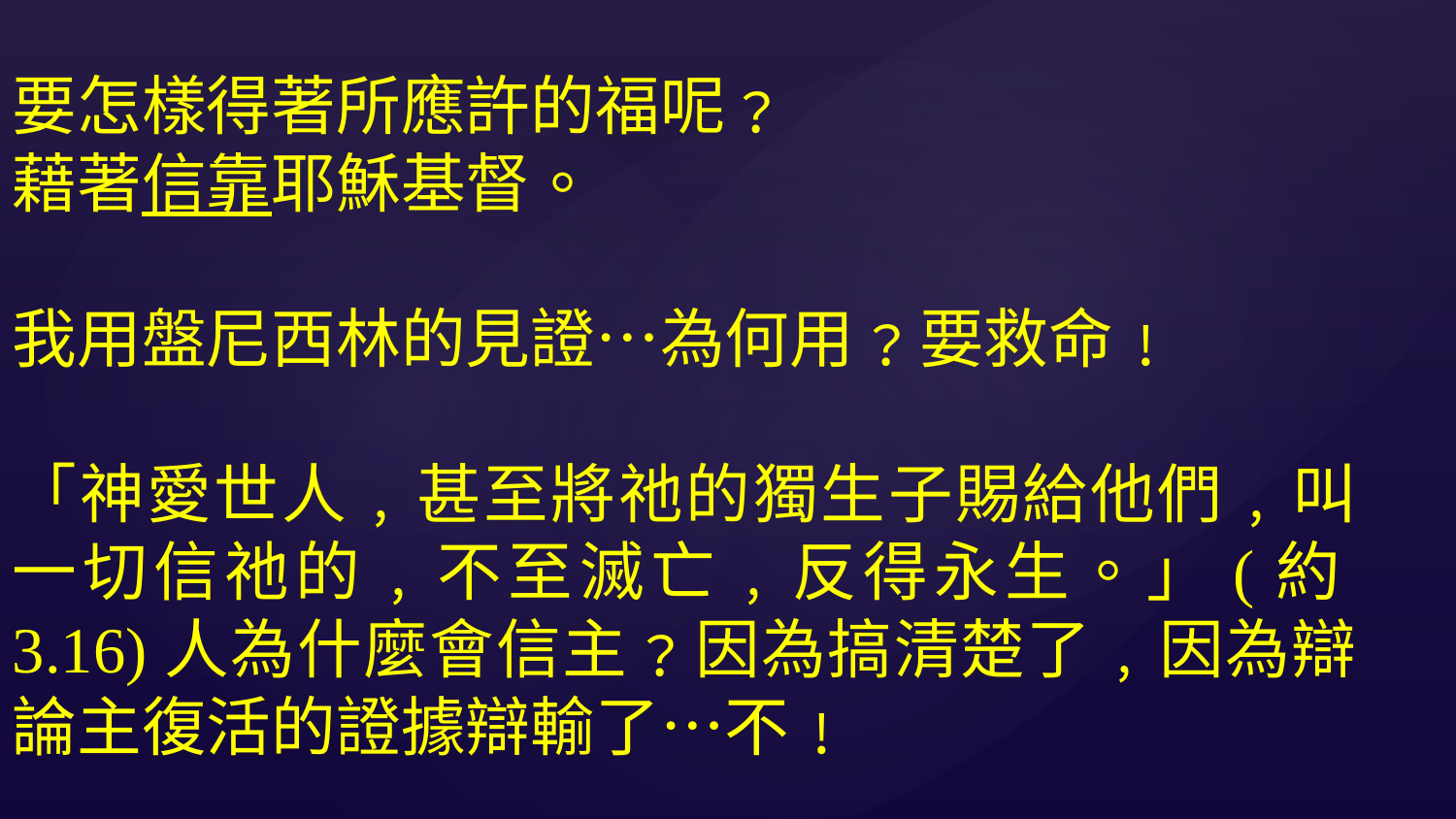

要怎樣得著所應許的福呢﹖
藉著信靠耶穌基督。

我用盤尼西林的見證…為何用﹖要救命﹗

「神愛世人﹐甚至將祂的獨生子賜給他們﹐叫一切信祂的﹐不至滅亡﹐反得永生。」(約3.16)人為什麼會信主﹖因為搞清楚了﹐因為辯論主復活的證據辯輸了…不﹗